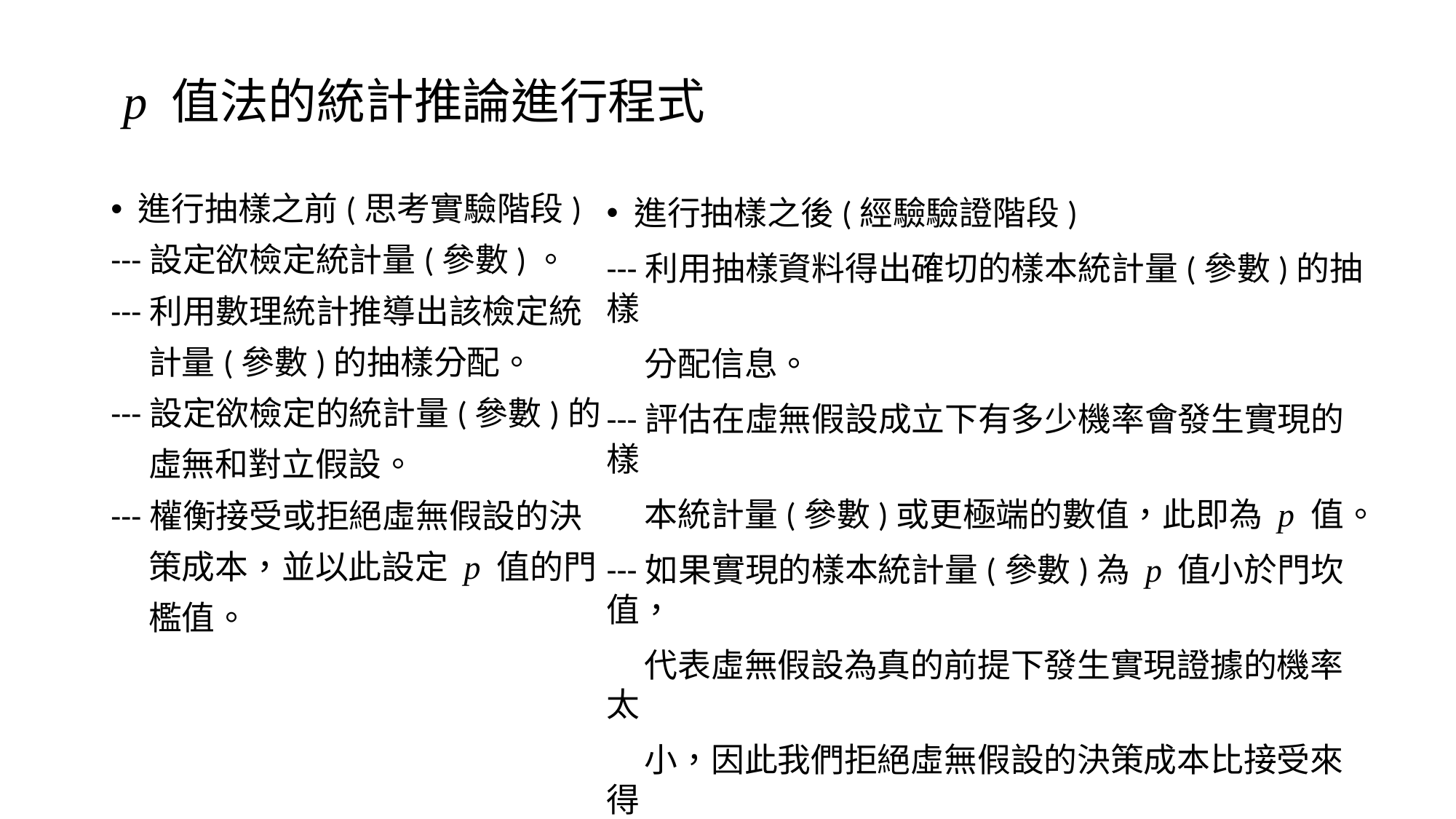

# p 值法的統計推論進行程式
進行抽樣之前(思考實驗階段)
---設定欲檢定統計量(參數)。
---利用數理統計推導出該檢定統
    計量(參數)的抽樣分配。
---設定欲檢定的統計量(參數)的
    虛無和對立假設。
---權衡接受或拒絕虛無假設的決
    策成本，並以此設定 p 值的門
    檻值。
進行抽樣之後(經驗驗證階段)
---利用抽樣資料得出確切的樣本統計量(參數)的抽樣
    分配信息。
---評估在虛無假設成立下有多少機率會發生實現的樣
    本統計量(參數)或更極端的數值，此即為 p 值。
---如果實現的樣本統計量(參數)為 p 值小於門坎值，
    代表虛無假設為真的前提下發生實現證據的機率太
    小，因此我們拒絕虛無假設的決策成本比接受來得
    低，所以我們拒絕虛無假設。反之，若 p 值大於門
    坎值，我們接受虛無假設。